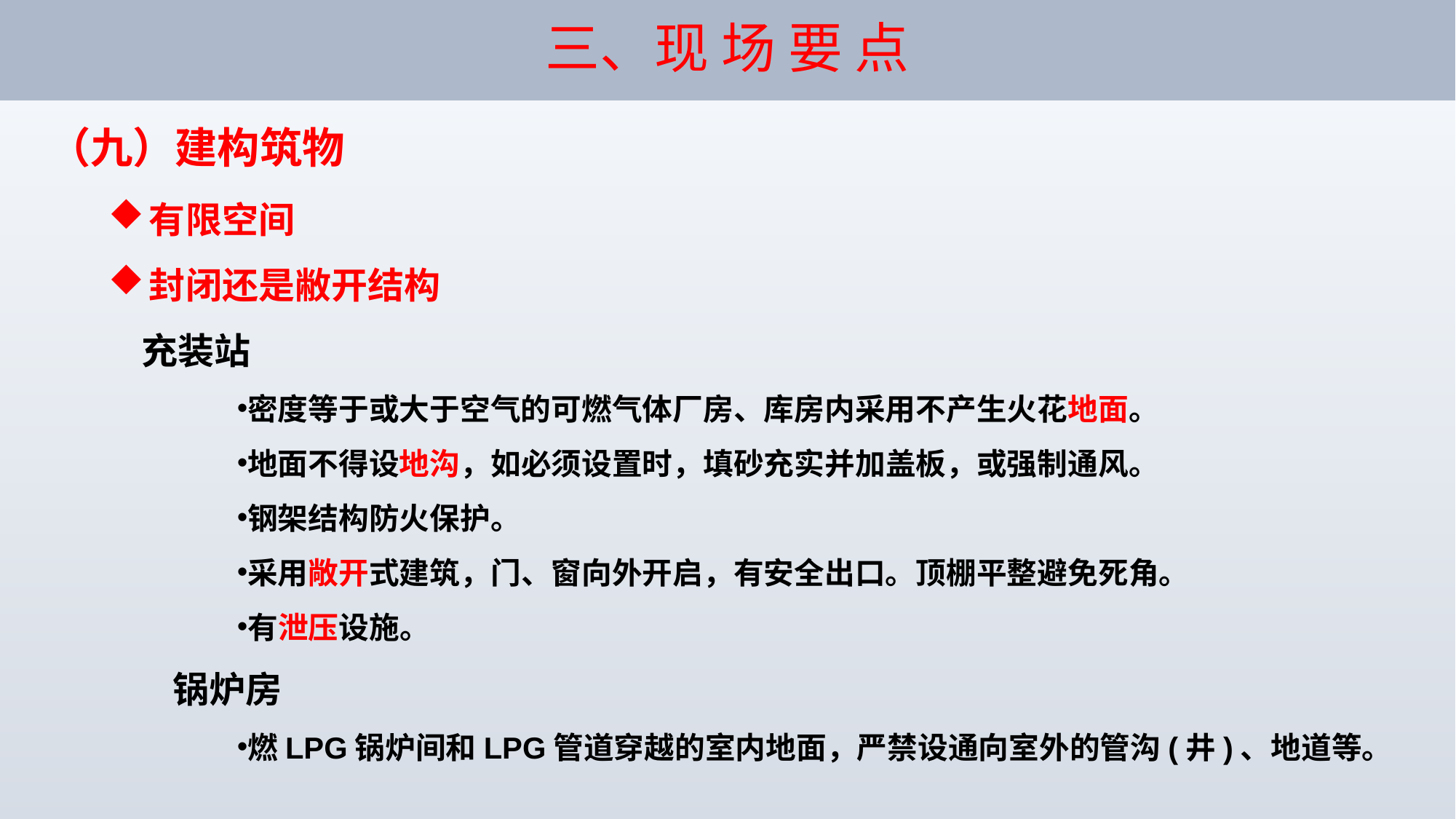

# 三、现 场 要 点
（九）建构筑物
有限空间
封闭还是敝开结构
   充装站
密度等于或大于空气的可燃气体厂房、库房内采用不产生火花地面。
地面不得设地沟，如必须设置时，填砂充实并加盖板，或强制通风。
钢架结构防火保护。
采用敞开式建筑，门、窗向外开启，有安全出口。顶棚平整避免死角。
有泄压设施。
锅炉房
燃LPG锅炉间和LPG管道穿越的室内地面，严禁设通向室外的管沟(井)、地道等。